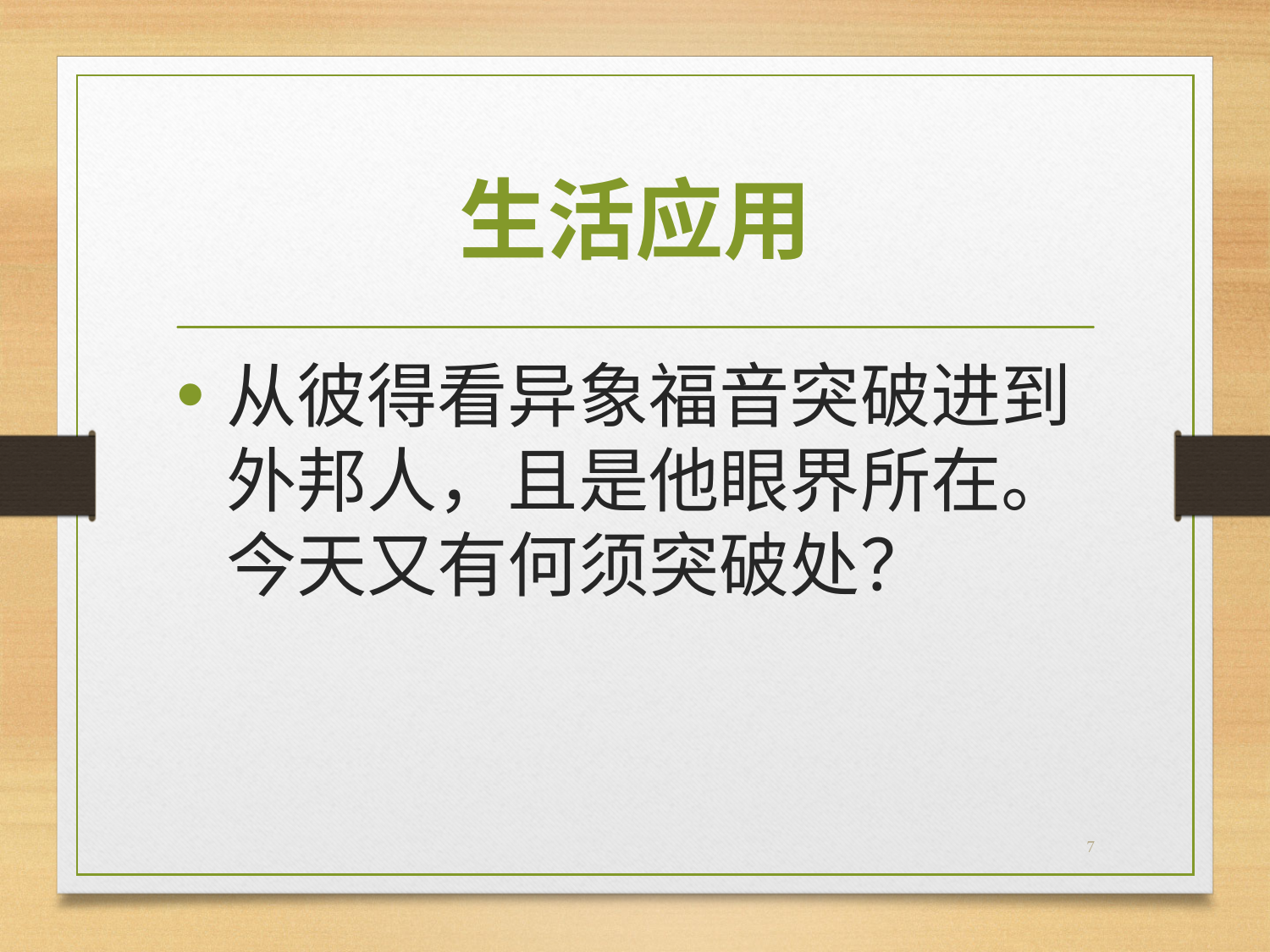

# 生活应用
从彼得看异象福音突破进到外邦人，且是他眼界所在。今天又有何须突破处？
7